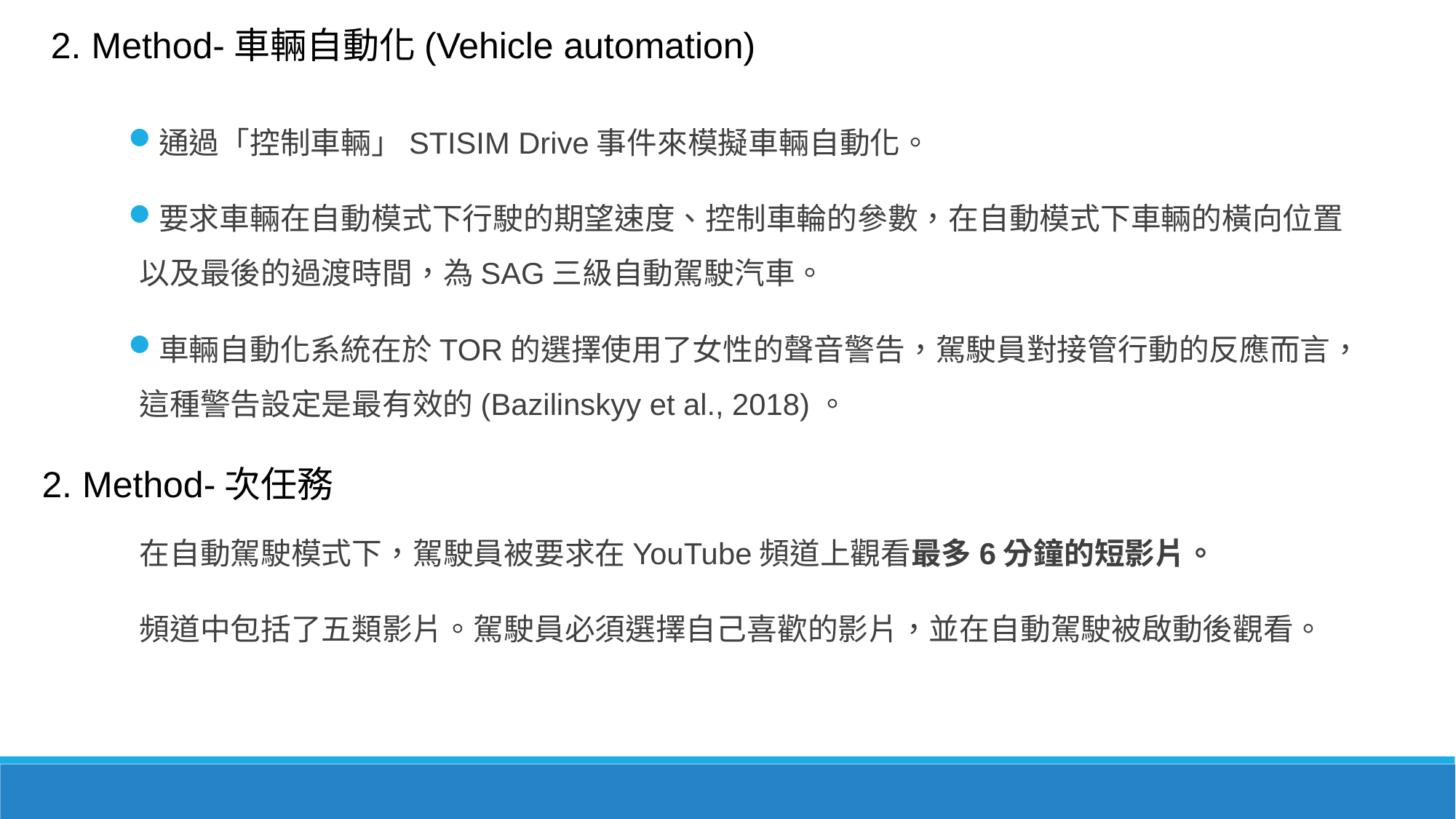

2. Method-車輛自動化(Vehicle automation)
通過「控制車輛」STISIM Drive事件來模擬車輛自動化。
要求車輛在自動模式下行駛的期望速度、控制車輪的參數，在自動模式下車輛的橫向位置以及最後的過渡時間，為SAG三級自動駕駛汽車。
車輛自動化系統在於TOR的選擇使用了女性的聲音警告，駕駛員對接管行動的反應而言，這種警告設定是最有效的(Bazilinskyy et al., 2018)。
2. Method-次任務
在自動駕駛模式下，駕駛員被要求在YouTube頻道上觀看最多6分鐘的短影片。
頻道中包括了五類影片。駕駛員必須選擇自己喜歡的影片，並在自動駕駛被啟動後觀看。